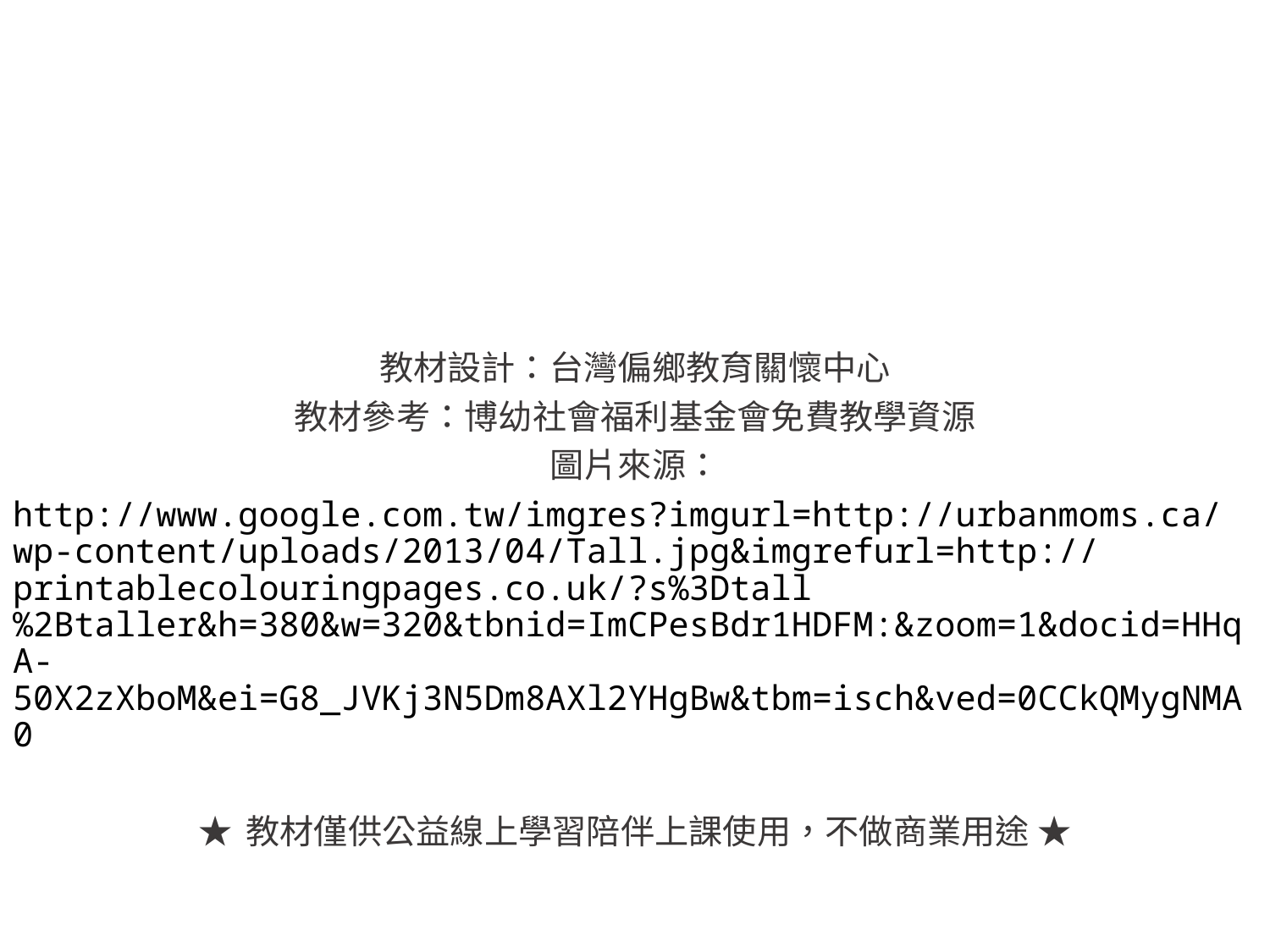

教材設計：台灣偏鄉教育關懷中心
教材參考：博幼社會福利基金會免費教學資源
圖片來源：
http://www.google.com.tw/imgres?imgurl=http://urbanmoms.ca/wp-content/uploads/2013/04/Tall.jpg&imgrefurl=http://printablecolouringpages.co.uk/?s%3Dtall%2Btaller&h=380&w=320&tbnid=ImCPesBdr1HDFM:&zoom=1&docid=HHqA-50X2zXboM&ei=G8_JVKj3N5Dm8AXl2YHgBw&tbm=isch&ved=0CCkQMygNMA0

★ 教材僅供公益線上學習陪伴上課使用，不做商業用途 ★